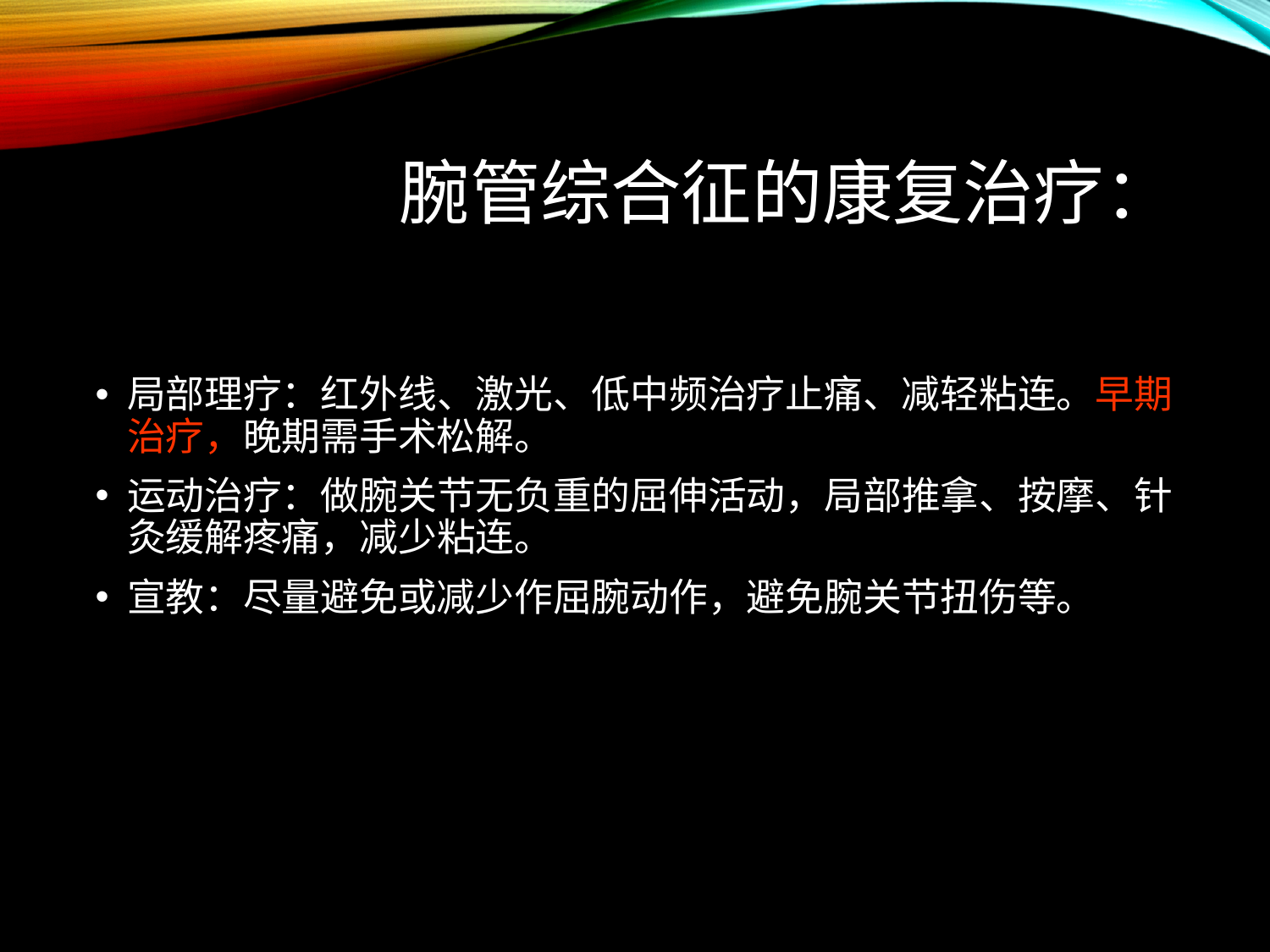

# 腕管综合征的康复治疗：

局部理疗：红外线、激光、低中频治疗止痛、减轻粘连。早期治疗，晚期需手术松解。
运动治疗：做腕关节无负重的屈伸活动，局部推拿、按摩、针灸缓解疼痛，减少粘连。
宣教：尽量避免或减少作屈腕动作，避免腕关节扭伤等。